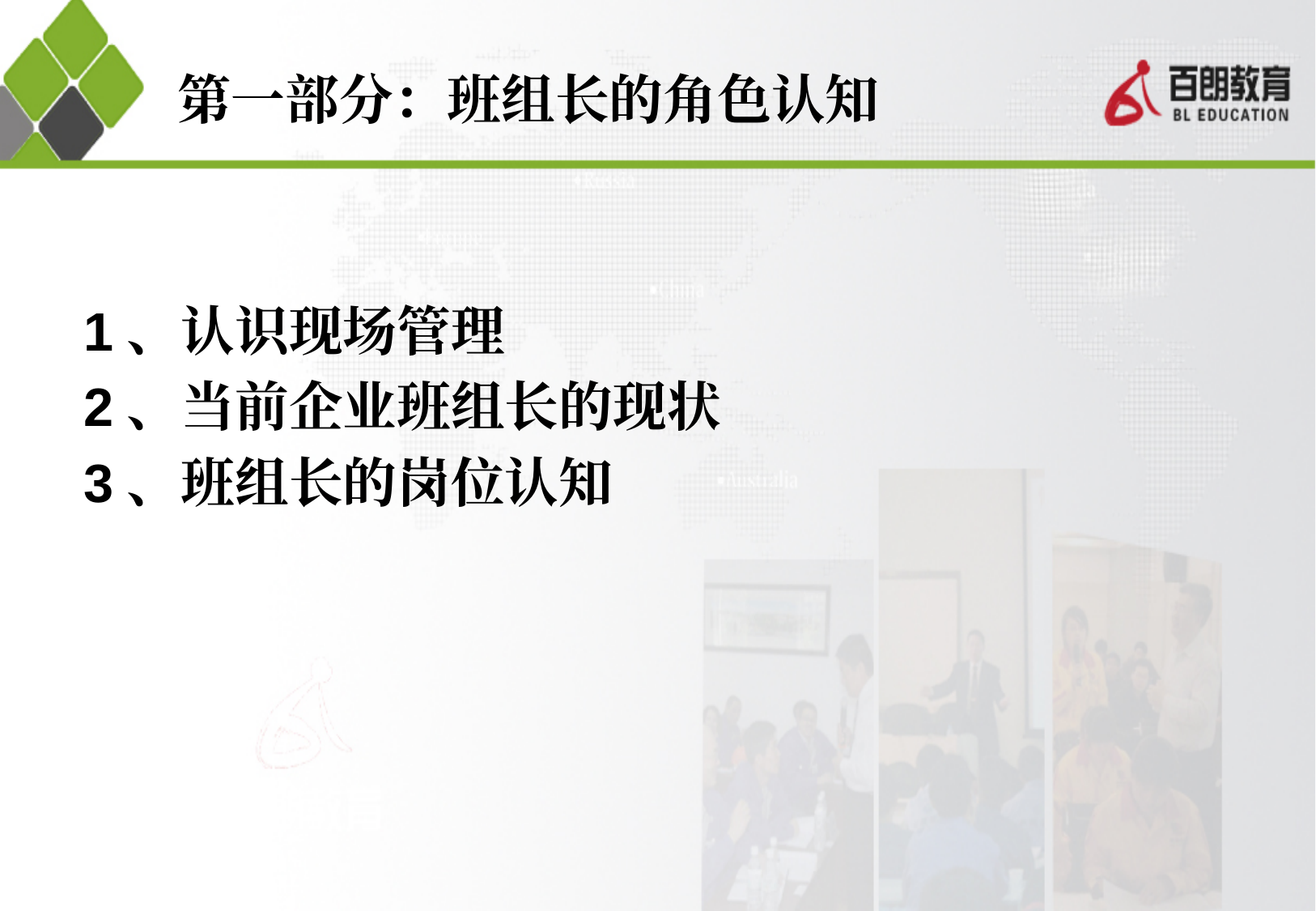

# 第一部分：班组长的角色认知

1、认识现场管理
2、当前企业班组长的现状
3、班组长的岗位认知